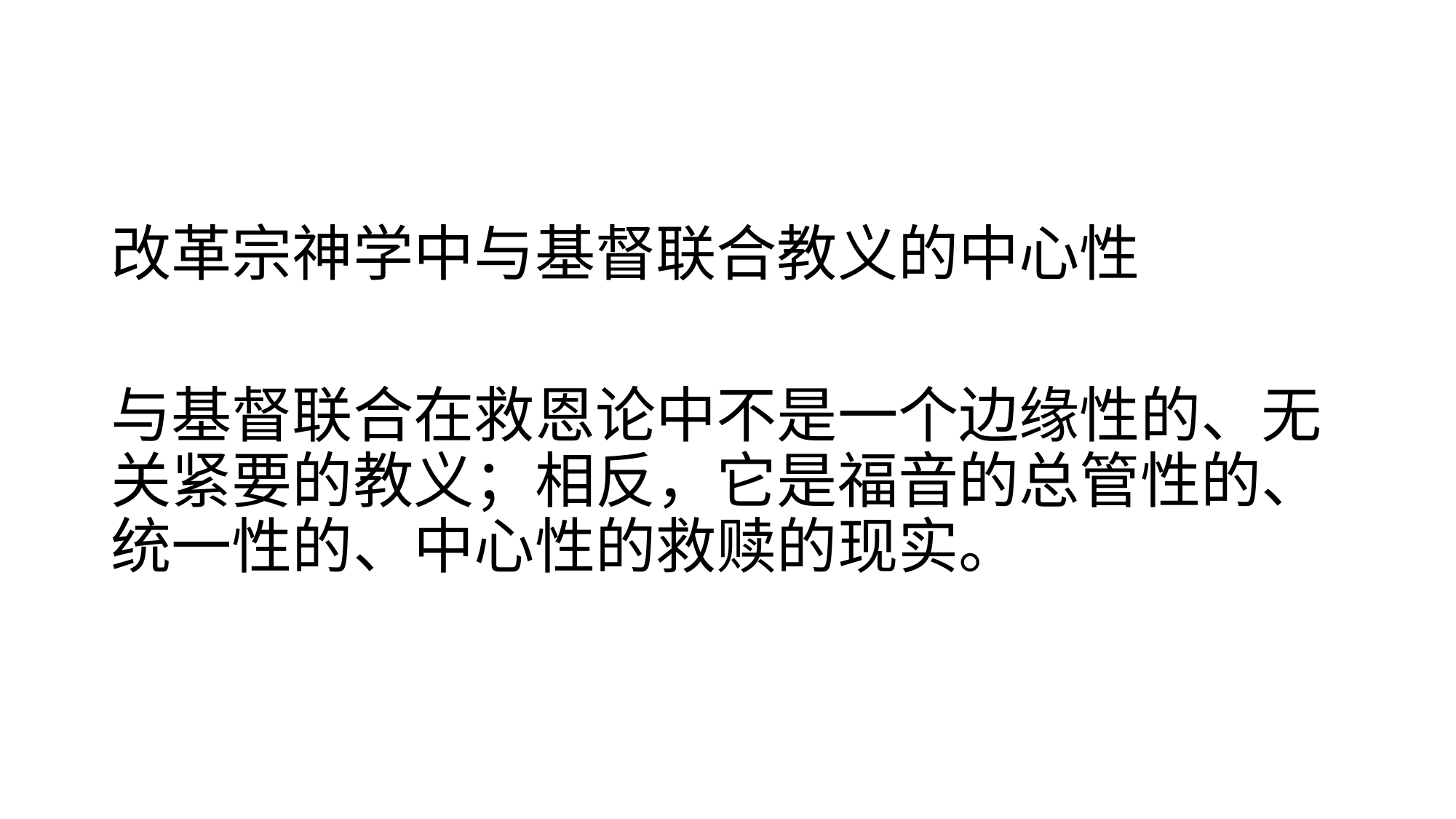

#
改革宗神学中与基督联合教义的中心性

与基督联合在救恩论中不是一个边缘性的、无关紧要的教义；相反，它是福音的总管性的、统一性的、中心性的救赎的现实。